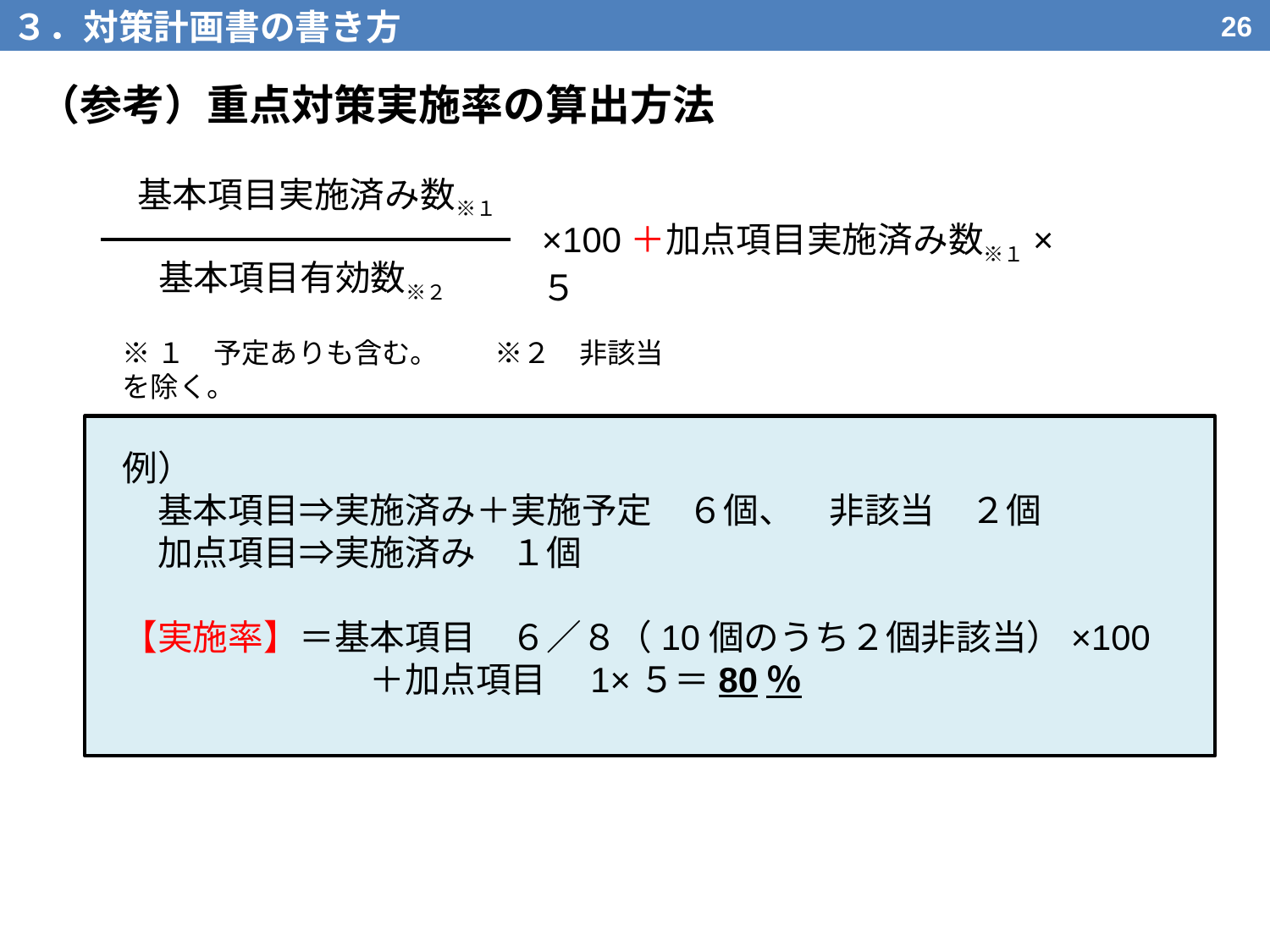

３．対策計画書の書き方
26
（参考）重点対策実施率の算出方法
基本項目実施済み数※１
×100＋加点項目実施済み数※１×５
基本項目有効数※２
※１　予定ありも含む。　　※２　非該当を除く。

例）
　基本項目⇒実施済み＋実施予定　６個、　非該当　２個
　加点項目⇒実施済み　１個

【実施率】＝基本項目　６／８（10個のうち２個非該当）×100
　　　　　　　＋加点項目　1×５＝80％